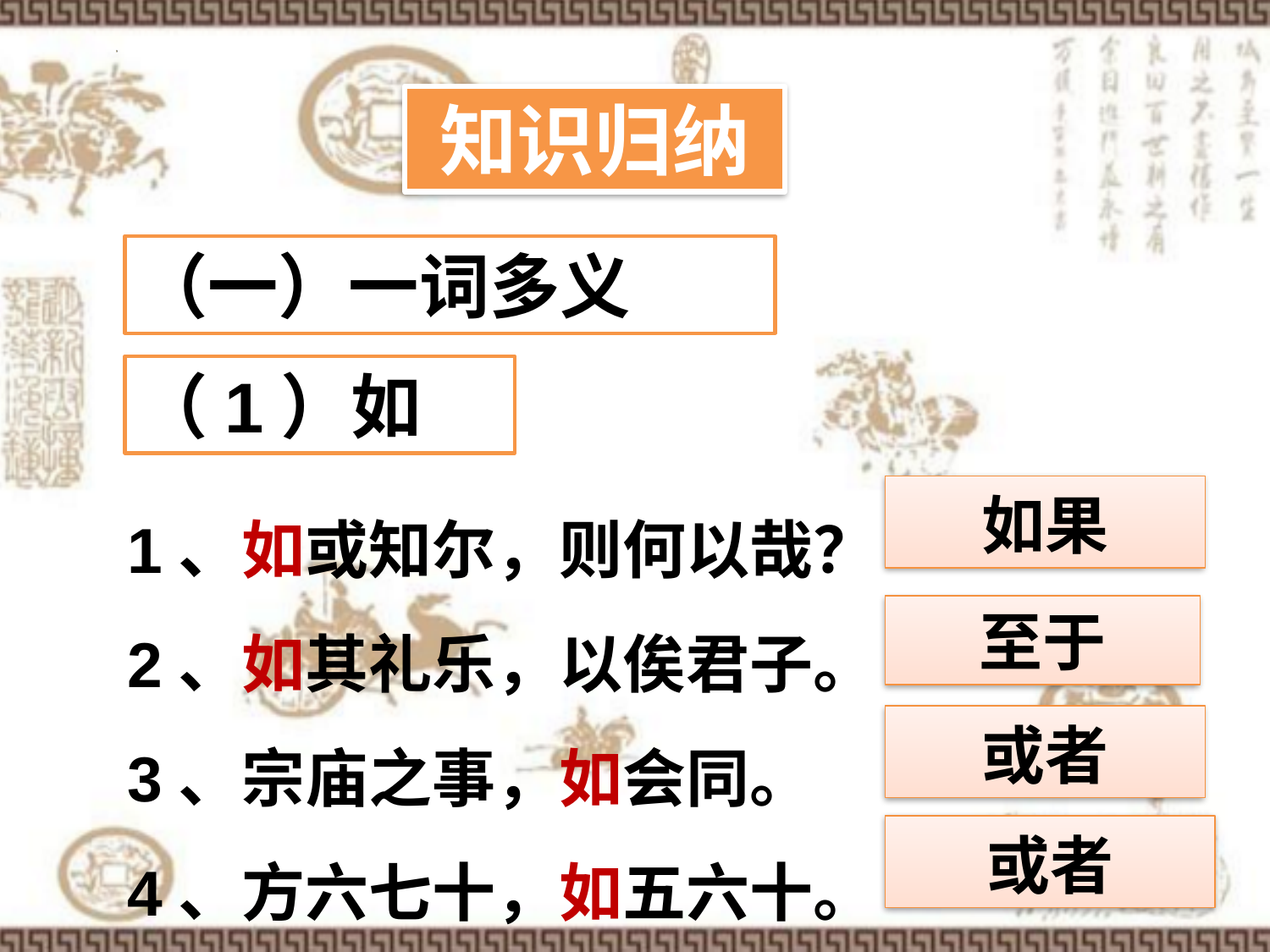

知识归纳
（一）一词多义
（1）如
1、如或知尔，则何以哉？
2、如其礼乐，以俟君子。
3、宗庙之事，如会同。
4、方六七十，如五六十。
如果
至于
或者
或者